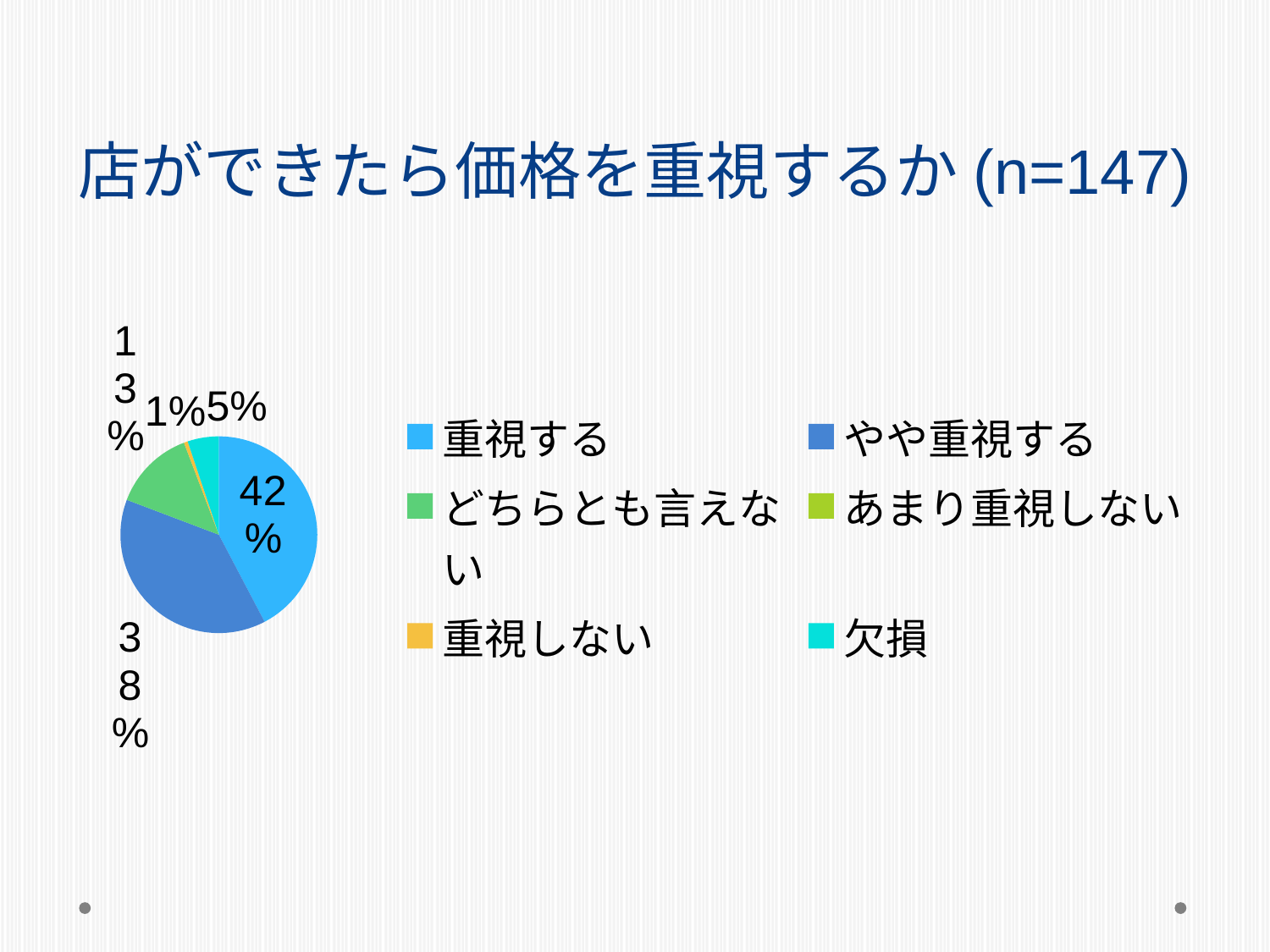

# 店ができたら価格を重視するか(n=147)

### Chart

| Category | 価格 |
|---|---|
| 重視する | 66.0 |
| やや重視する | 60.0 |
| どちらとも言えない | 21.0 |
| あまり重視しない | 0.0 |
| 重視しない | 1.0 |
| 欠損 | 8.0 |